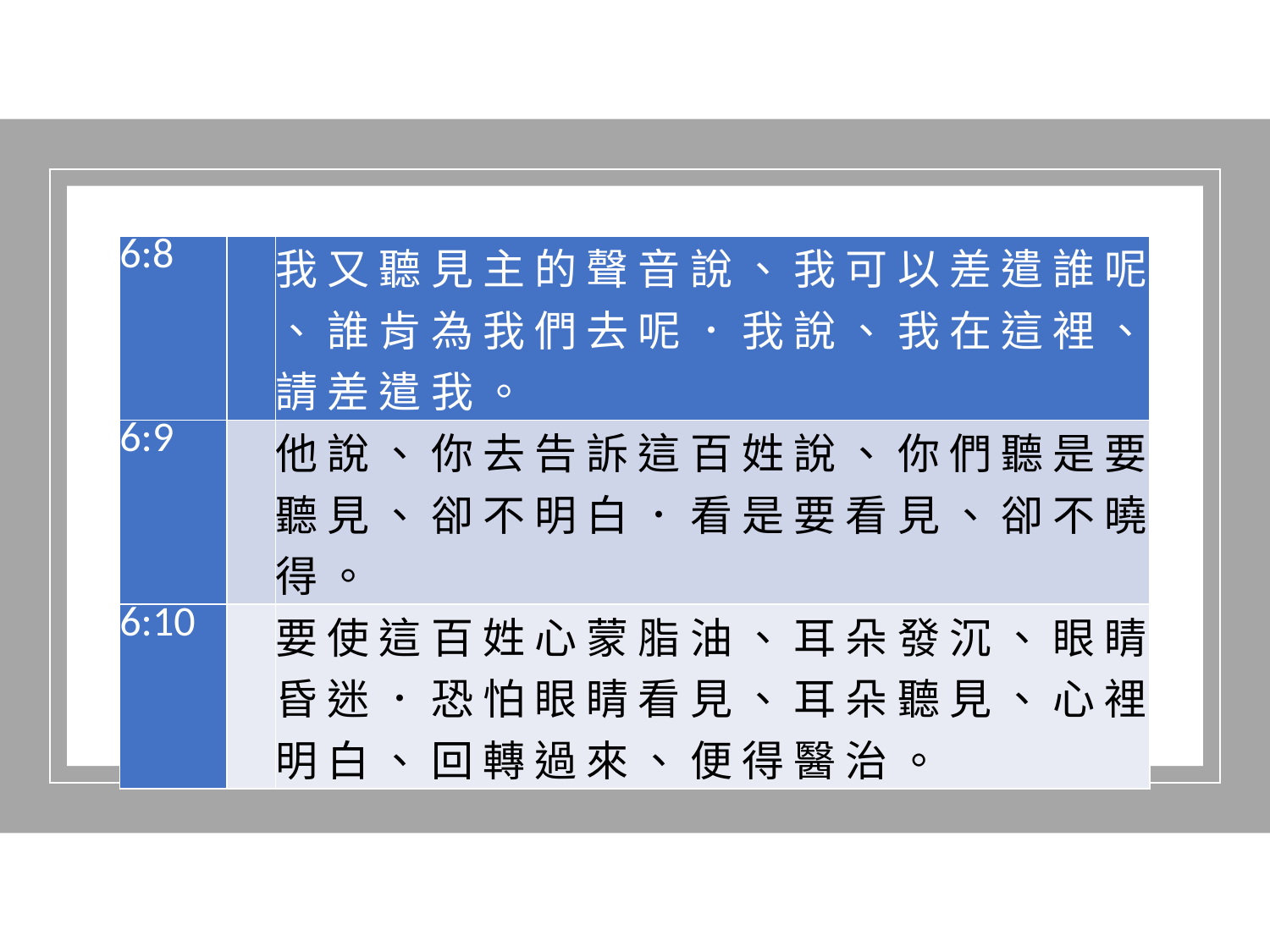

| 6:8 |  | 我 又 聽 見 主 的 聲 音 說 、 我 可 以 差 遣 誰 呢 、 誰 肯 為 我 們 去 呢 ． 我 說 、 我 在 這 裡 、 請 差 遣 我 。 |
| --- | --- | --- |
| 6:9 |  | 他 說 、 你 去 告 訴 這 百 姓 說 、 你 們 聽 是 要 聽 見 、 卻 不 明 白 ． 看 是 要 看 見 、 卻 不 曉 得 。 |
| 6:10 |  | 要 使 這 百 姓 心 蒙 脂 油 、 耳 朵 發 沉 、 眼 睛 昏 迷 ． 恐 怕 眼 睛 看 見 、 耳 朵 聽 見 、 心 裡 明 白 、 回 轉 過 來 、 便 得 醫 治 。 |